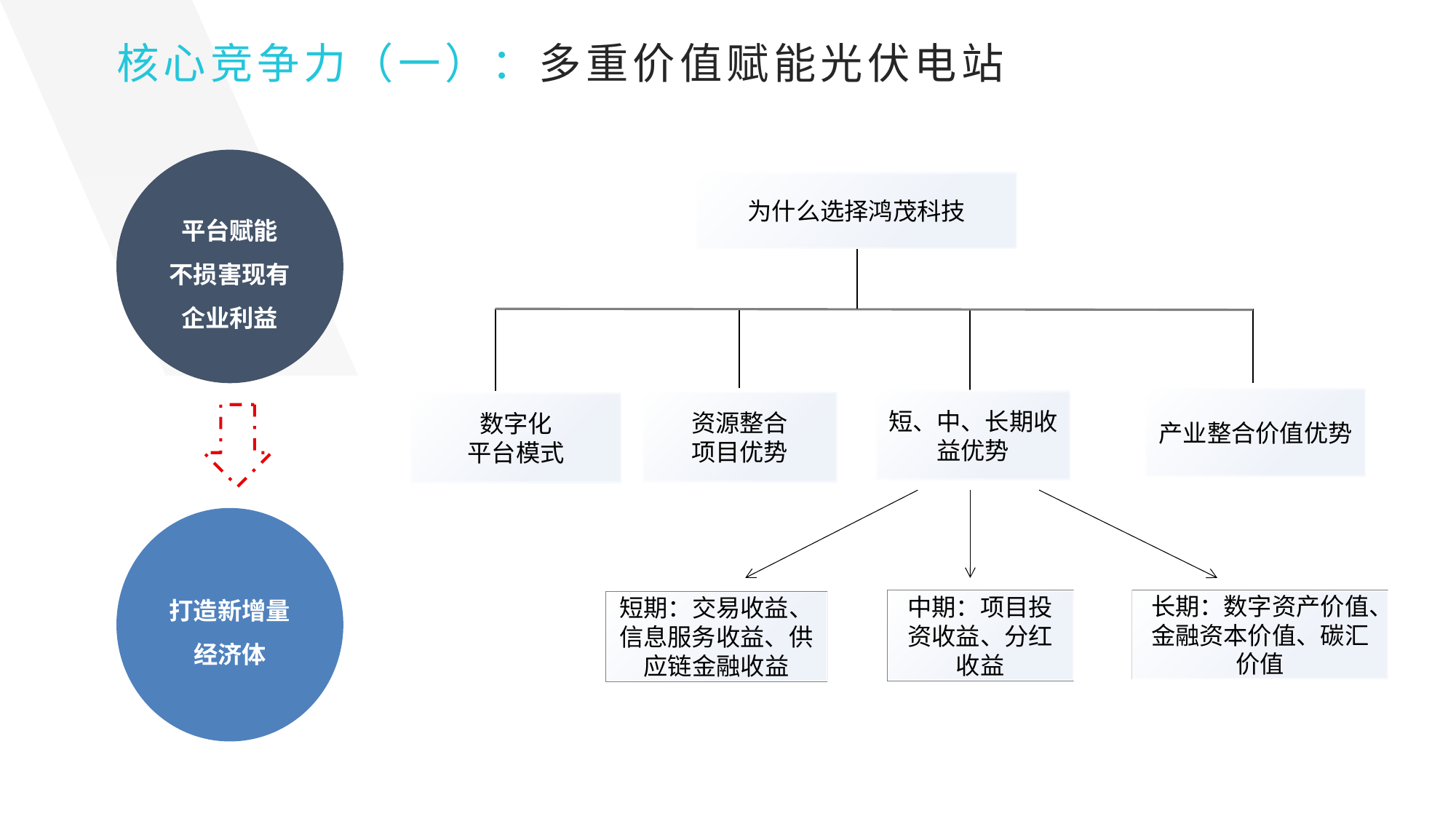

核心竞争力（一）：多重价值赋能光伏电站
平台赋能
不损害现有企业利益
为什么选择鸿茂科技

产业整合价值优势
短、中、长期收益优势
资源整合
项目优势
数字化
平台模式

打造新增量经济体
中期：项目投资收益、分红收益
长期：数字资产价值、金融资本价值、碳汇价值
短期：交易收益、信息服务收益、供应链金融收益